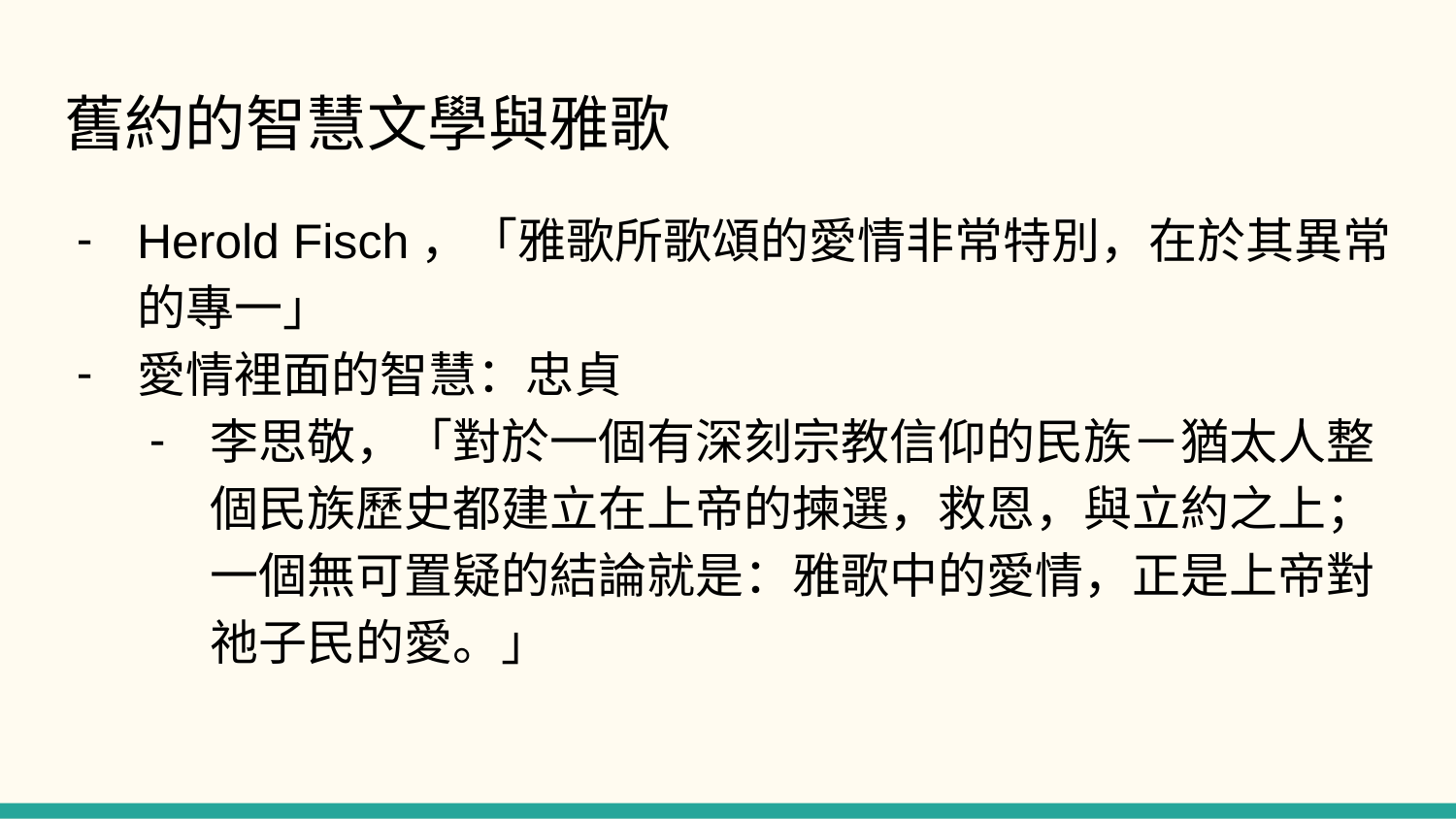

# 舊約的智慧文學與雅歌
Herold Fisch，「雅歌所歌頌的愛情非常特別，在於其異常的專一」
愛情裡面的智慧：忠貞
李思敬，「對於一個有深刻宗教信仰的民族－猶太人整個民族歷史都建立在上帝的揀選，救恩，與立約之上；一個無可置疑的結論就是：雅歌中的愛情，正是上帝對祂子民的愛。」